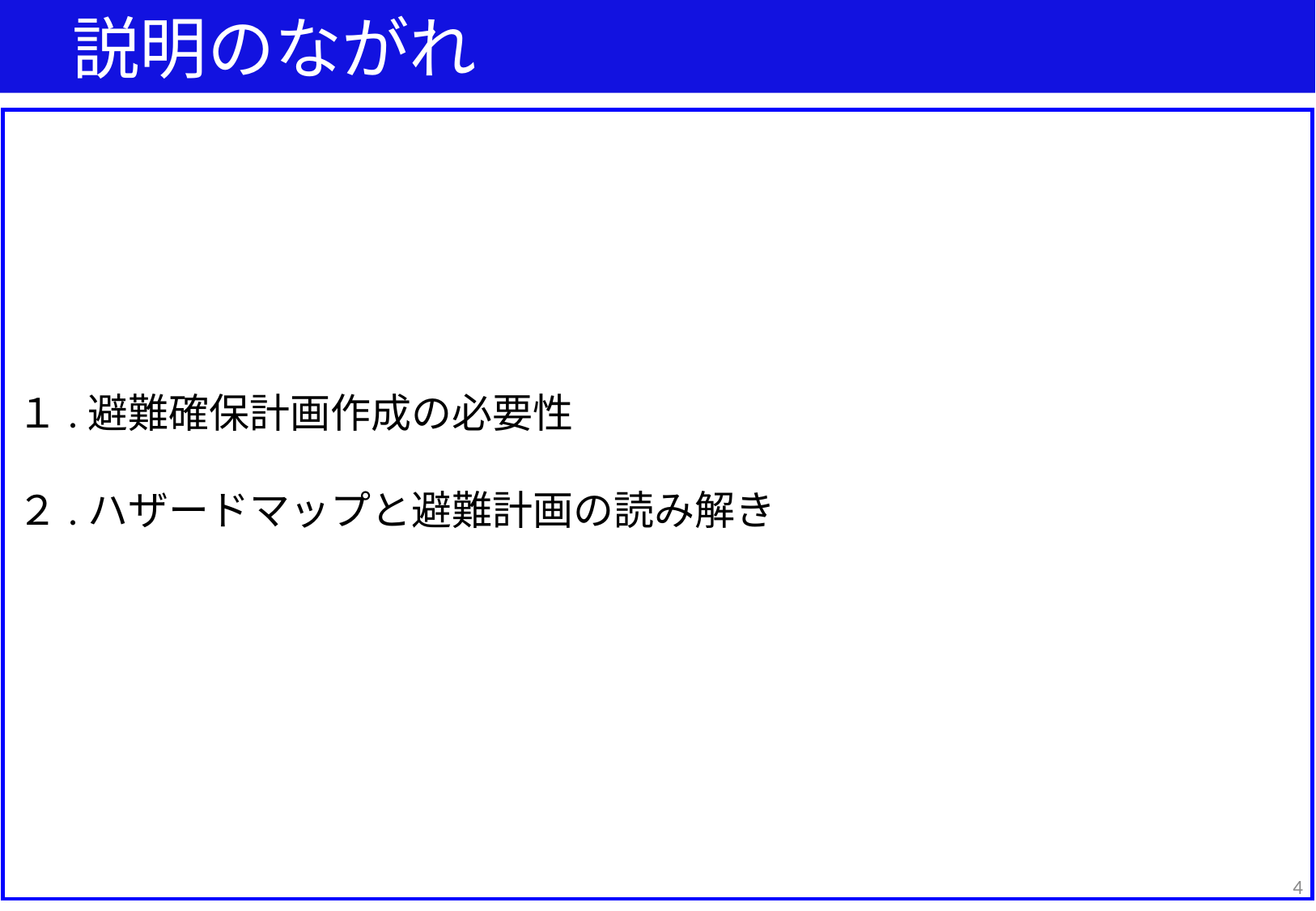

説明のながれ

１.避難確保計画作成の必要性

２.ハザードマップと避難計画の読み解き
4